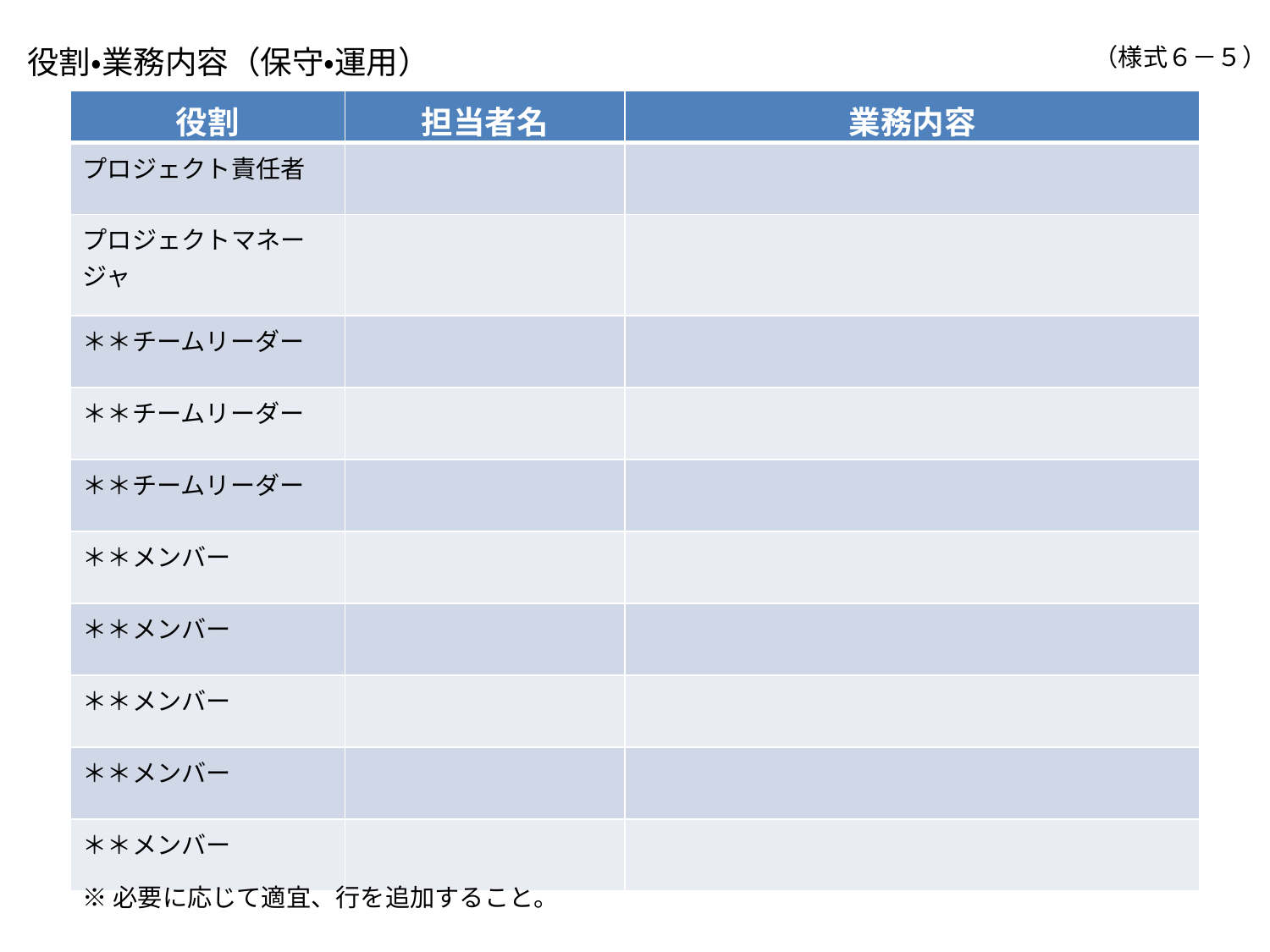

役割・業務内容（保守・運用）
（様式６－５）
| 役割 | 担当者名 | 業務内容 |
| --- | --- | --- |
| プロジェクト責任者 |  |  |
| プロジェクトマネージャ |  |  |
| ＊＊チームリーダー |  |  |
| ＊＊チームリーダー |  |  |
| ＊＊チームリーダー |  |  |
| ＊＊メンバー |  |  |
| ＊＊メンバー |  |  |
| ＊＊メンバー |  |  |
| ＊＊メンバー |  |  |
| ＊＊メンバー |  |  |
※必要に応じて適宜、行を追加すること。